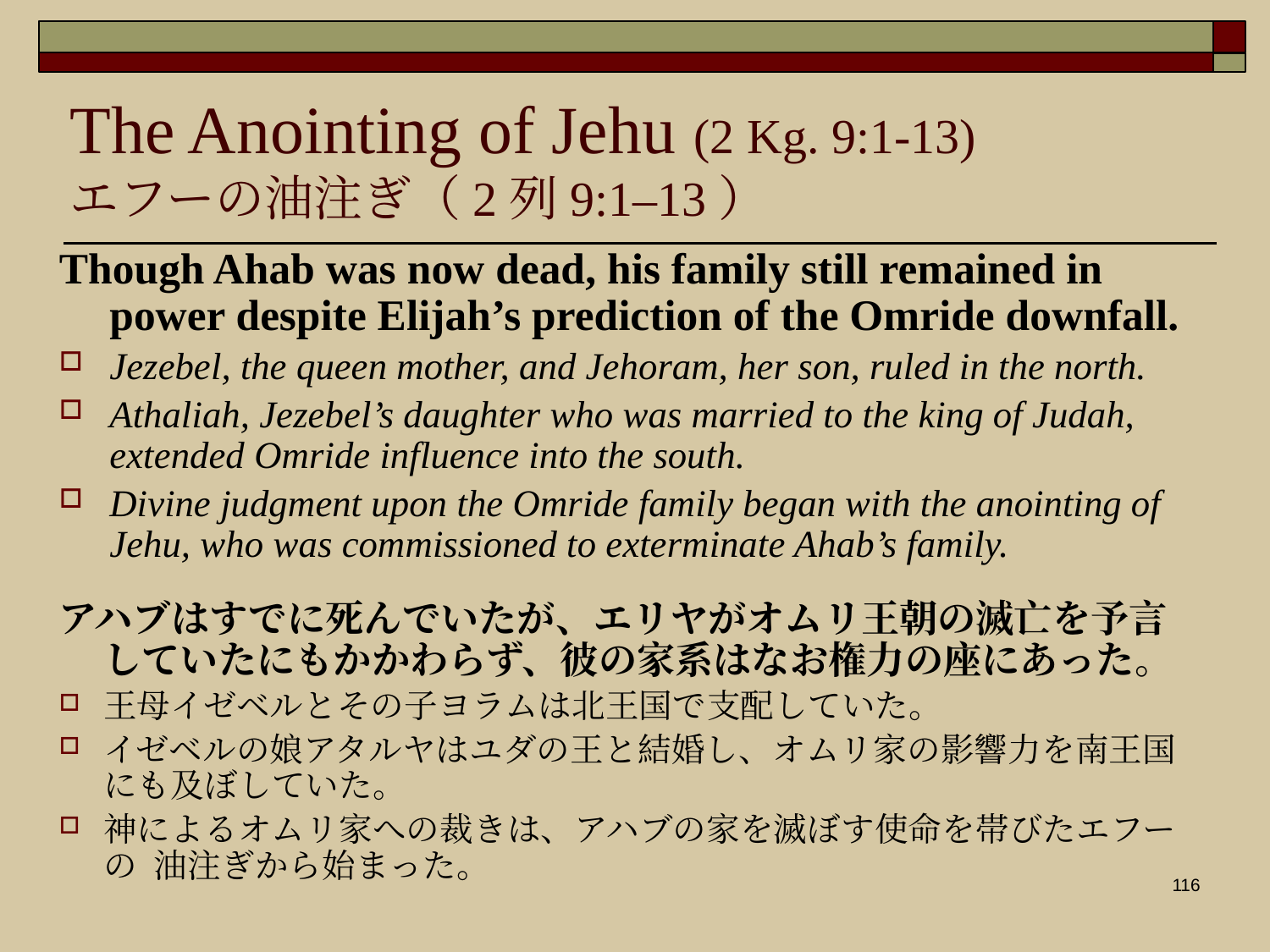

The Anointing of Jehu (2 Kg. 9:1-13)                   エフーの油注ぎ（2列9:1–13）
Though Ahab was now dead, his family still remained in power despite Elijah’s prediction of the Omride downfall.
Jezebel, the queen mother, and Jehoram, her son, ruled in the north.
Athaliah, Jezebel’s daughter who was married to the king of Judah, extended Omride influence into the south.
Divine judgment upon the Omride family began with the anointing of Jehu, who was commissioned to exterminate Ahab’s family.
アハブはすでに死んでいたが、エリヤがオムリ王朝の滅亡を予言していたにもかかわらず、彼の家系はなお権力の座にあった。
王母イゼベルとその子ヨラムは北王国で支配していた。
イゼベルの娘アタルヤはユダの王と結婚し、オムリ家の影響力を南王国にも及ぼしていた。
神によるオムリ家への裁きは、アハブの家を滅ぼす使命を帯びたエフーの  油注ぎから始まった。
116